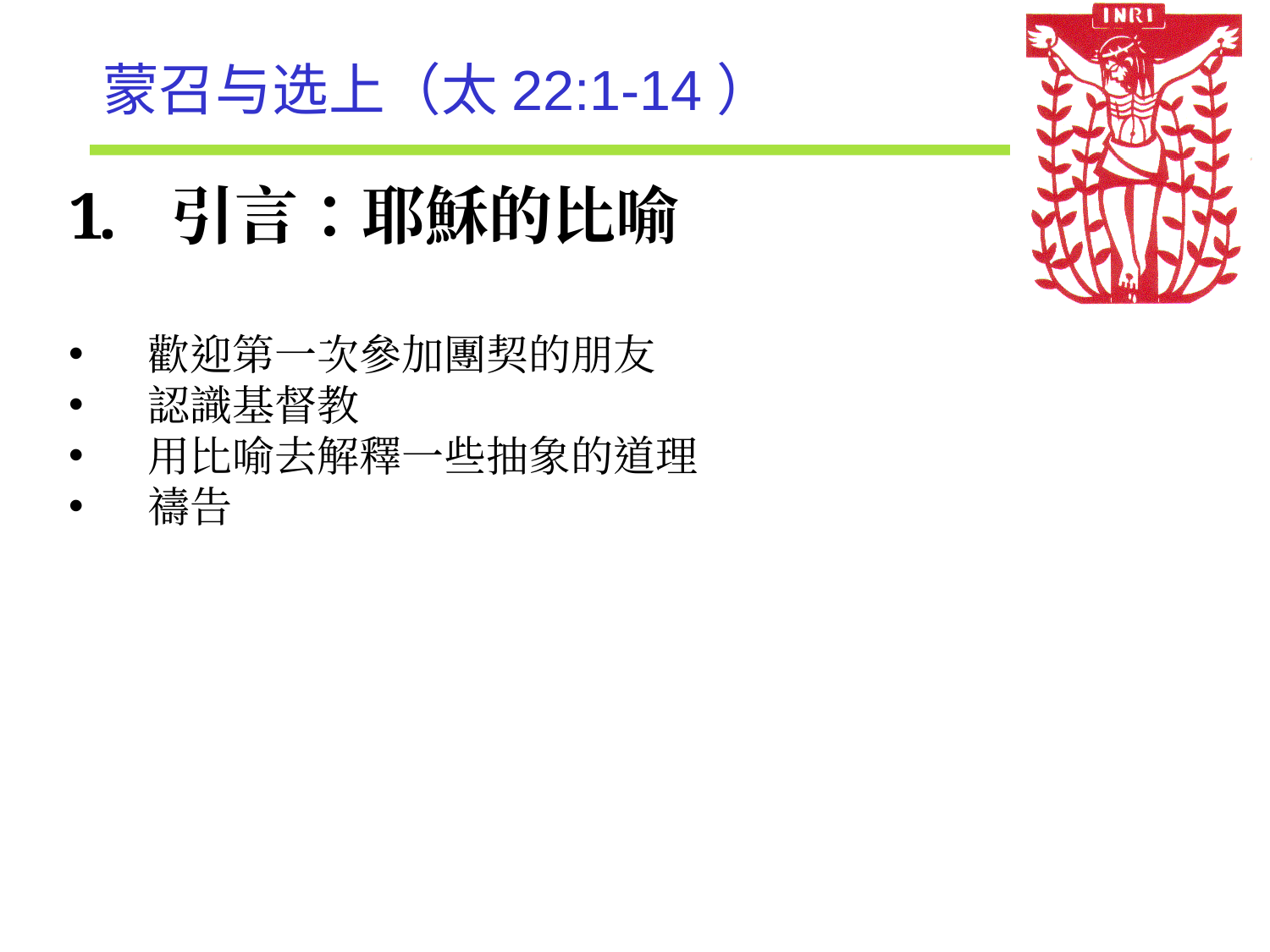

# 蒙召与选上（太22:1-14）

引言：耶穌的比喻

歡迎第一次參加團契的朋友
認識基督教
用比喻去解釋一些抽象的道理
禱告